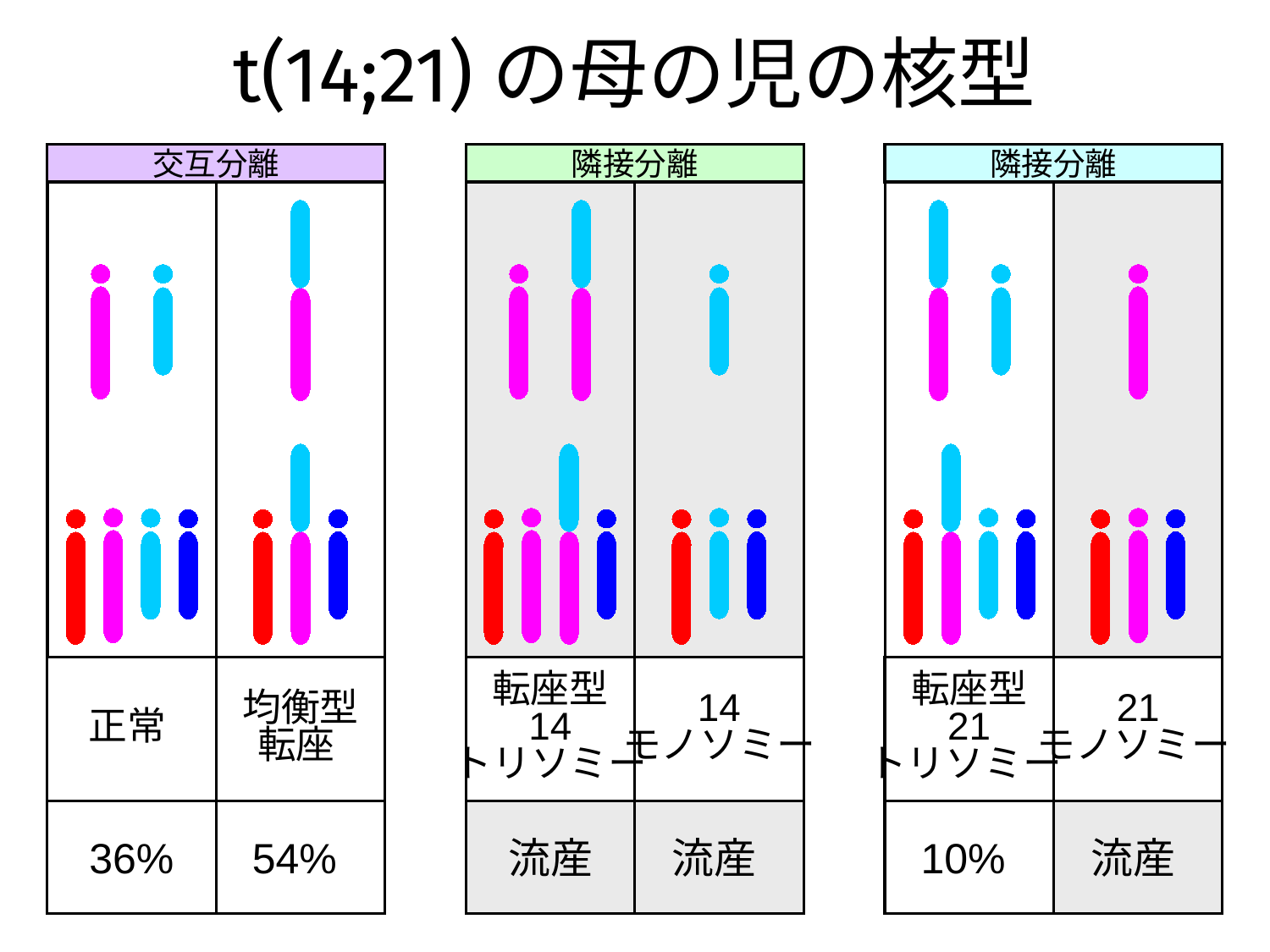

t(14;21)の母の児の核型
交互分離
隣接分離
隣接分離

正常
均衡型
転座
転座型
14
トリソミー
14
モノソミー
転座型
21
トリソミー
21
モノソミー
36%
54%
流産
流産
10%
流産